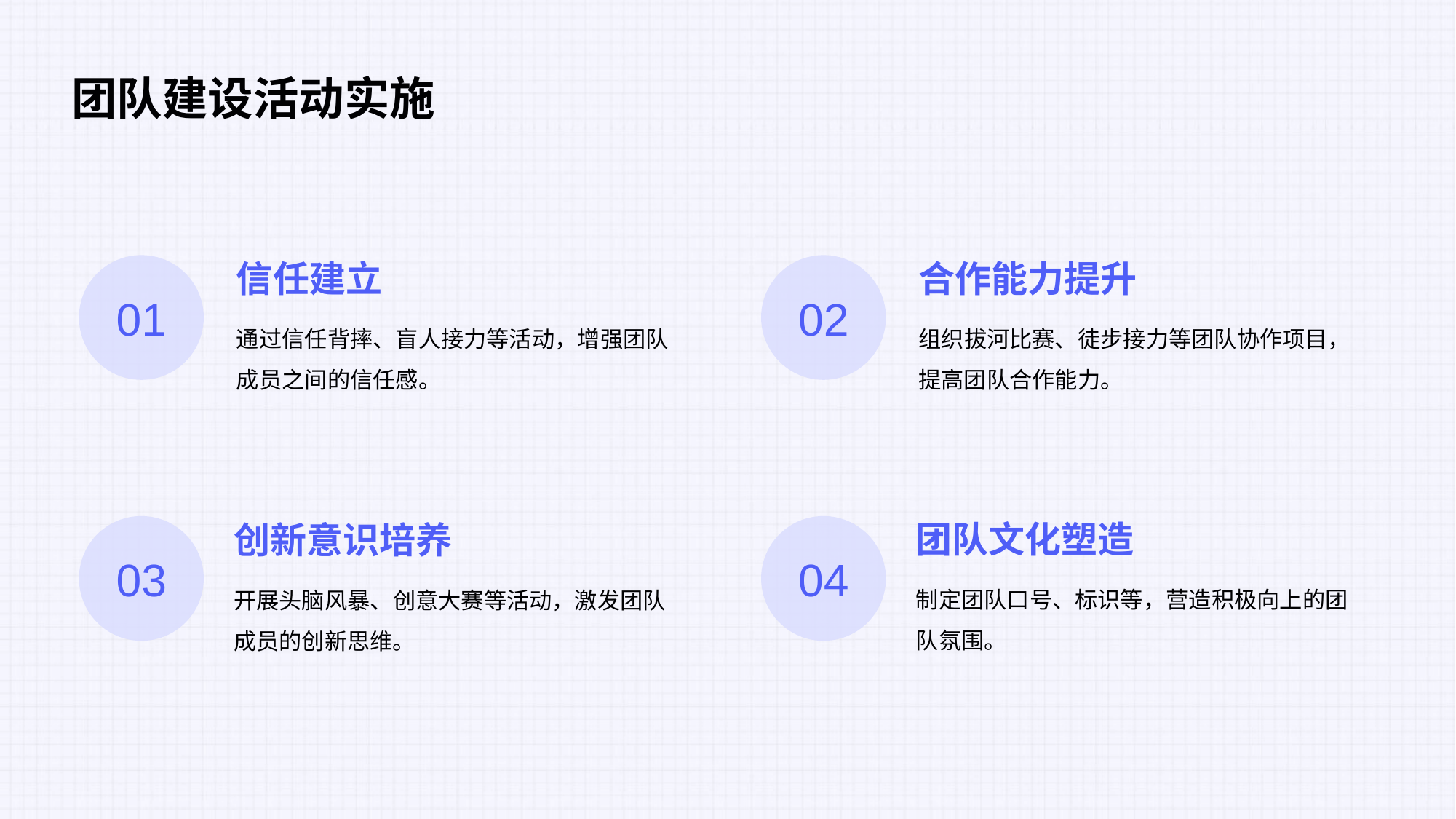

团队建设活动实施
合作能力提升
信任建立

02
01
组织拔河比赛、徒步接力等团队协作项目，提高团队合作能力。
通过信任背摔、盲人接力等活动，增强团队成员之间的信任感。
团队文化塑造
创新意识培养

04
03
制定团队口号、标识等，营造积极向上的团队氛围。
开展头脑风暴、创意大赛等活动，激发团队成员的创新思维。